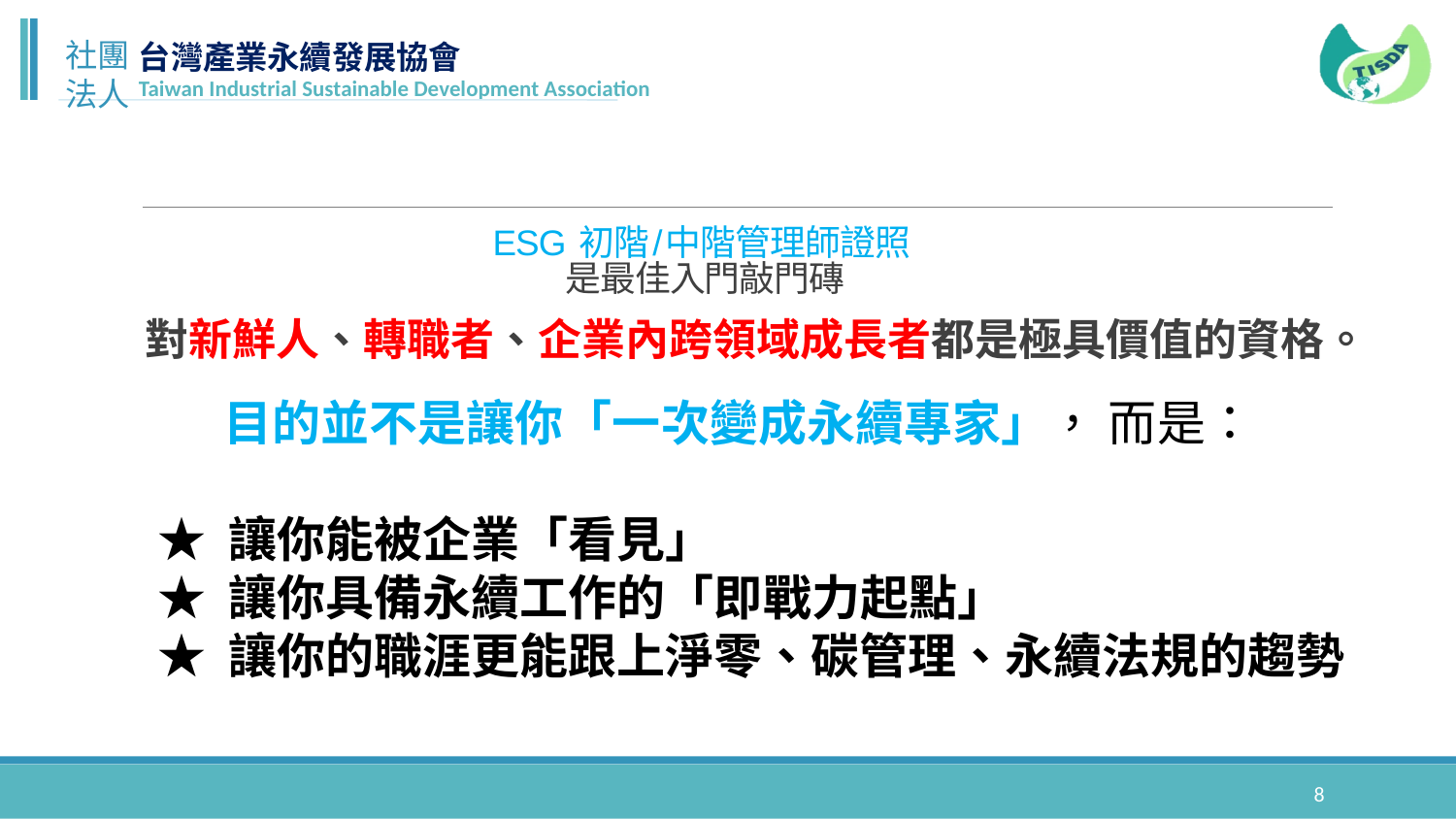

# ESG 初階/中階管理師證照 是最佳入門敲門磚
對新鮮人、轉職者、企業內跨領域成長者都是極具價值的資格。
     目的並不是讓你「一次變成永續專家」， 而是：

★ 讓你能被企業「看見」
★ 讓你具備永續工作的「即戰力起點」
★ 讓你的職涯更能跟上淨零、碳管理、永續法規的趨勢
8